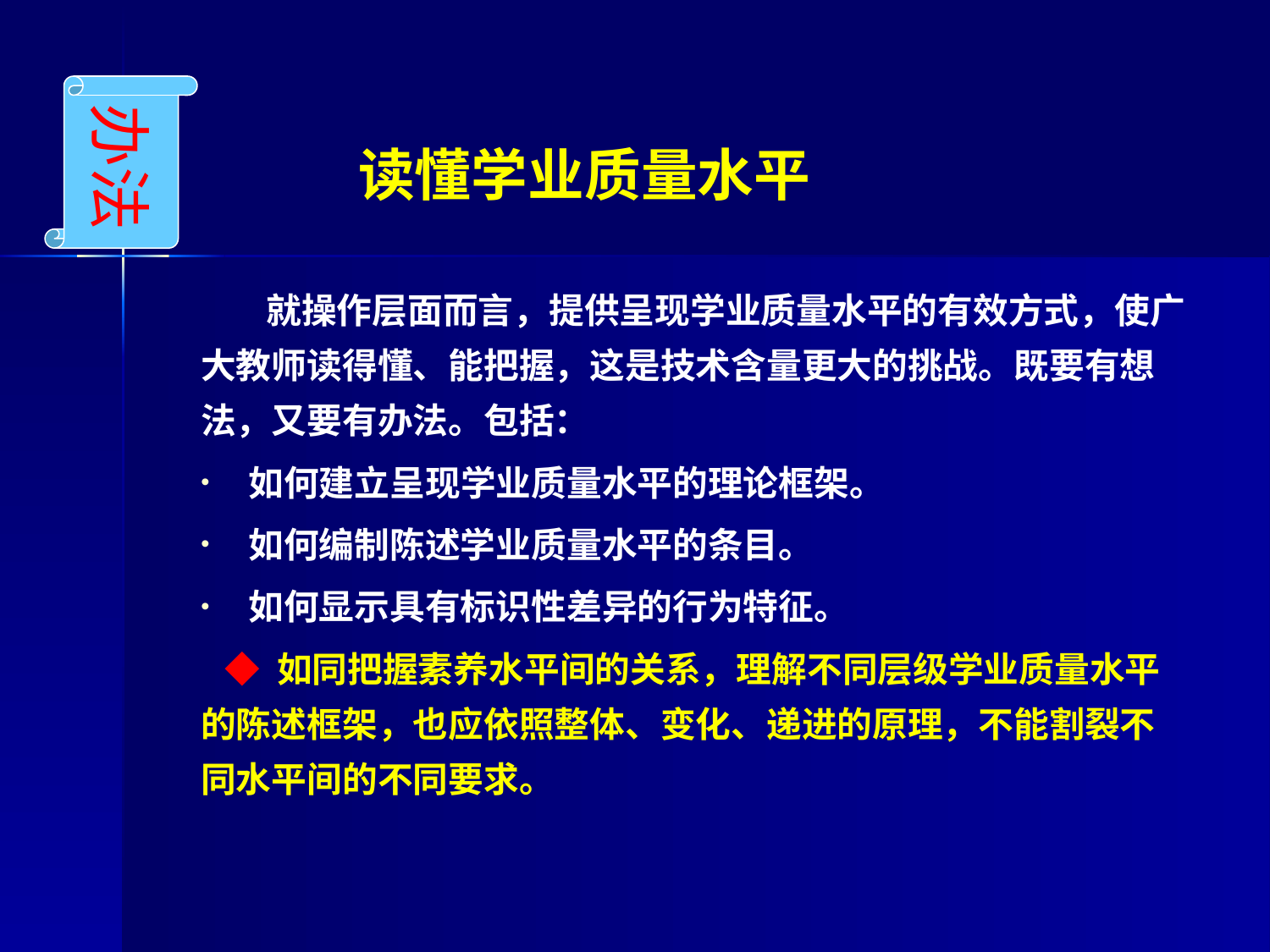

办法
# 读懂学业质量水平
        就操作层面而言，提供呈现学业质量水平的有效方式，使广大教师读得懂、能把握，这是技术含量更大的挑战。既要有想法，又要有办法。包括：
如何建立呈现学业质量水平的理论框架。
如何编制陈述学业质量水平的条目。
如何显示具有标识性差异的行为特征。
   ◆ 如同把握素养水平间的关系，理解不同层级学业质量水平的陈述框架，也应依照整体、变化、递进的原理，不能割裂不同水平间的不同要求。